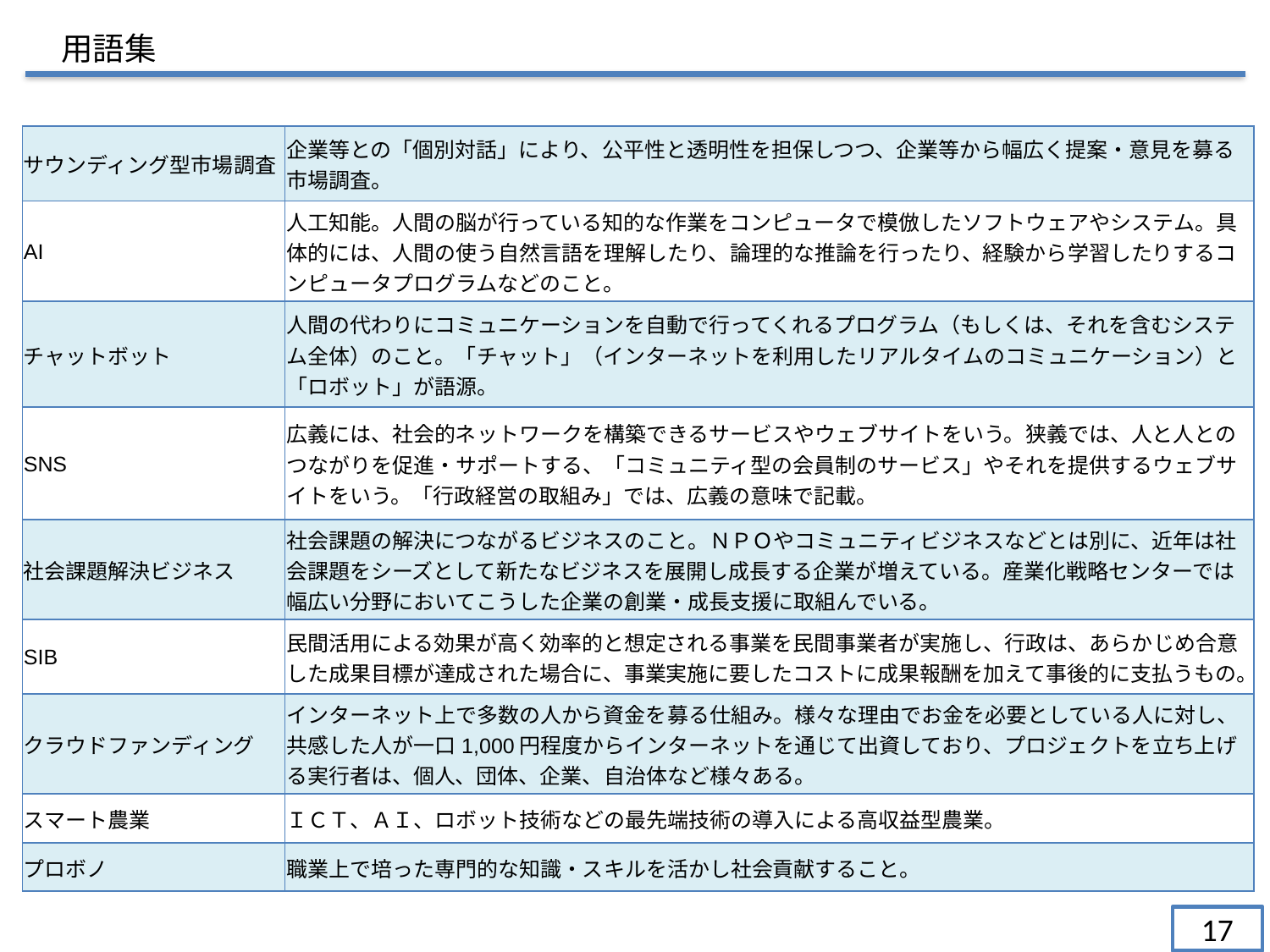

用語集
| サウンディング型市場調査 | 企業等との「個別対話」により、公平性と透明性を担保しつつ、企業等から幅広く提案・意見を募る市場調査。 |
| --- | --- |
| AI | 人工知能。人間の脳が行っている知的な作業をコンピュータで模倣したソフトウェアやシステム。具体的には、人間の使う自然言語を理解したり、論理的な推論を行ったり、経験から学習したりするコンピュータプログラムなどのこと。 |
| チャットボット | 人間の代わりにコミュニケーションを自動で行ってくれるプログラム（もしくは、それを含むシステム全体）のこと。「チャット」（インターネットを利用したリアルタイムのコミュニケーション）と「ロボット」が語源。 |
| SNS | 広義には、社会的ネットワークを構築できるサービスやウェブサイトをいう。狭義では、人と人とのつながりを促進・サポートする、「コミュニティ型の会員制のサービス」やそれを提供するウェブサイトをいう。「行政経営の取組み」では、広義の意味で記載。 |
| 社会課題解決ビジネス | 社会課題の解決につながるビジネスのこと。ＮＰＯやコミュニティビジネスなどとは別に、近年は社会課題をシーズとして新たなビジネスを展開し成長する企業が増えている。産業化戦略センターでは幅広い分野においてこうした企業の創業・成長支援に取組んでいる。 |
| SIB | 民間活用による効果が高く効率的と想定される事業を民間事業者が実施し、行政は、あらかじめ合意した成果目標が達成された場合に、事業実施に要したコストに成果報酬を加えて事後的に支払うもの。 |
| クラウドファンディング | インターネット上で多数の人から資金を募る仕組み。様々な理由でお金を必要としている人に対し、共感した人が一口1,000円程度からインターネットを通じて出資しており、プロジェクトを立ち上げる実行者は、個人、団体、企業、自治体など様々ある。 |
| スマート農業 | ＩＣＴ、ＡＩ、ロボット技術などの最先端技術の導入による高収益型農業。 |
| プロボノ | 職業上で培った専門的な知識・スキルを活かし社会貢献すること。 |
17